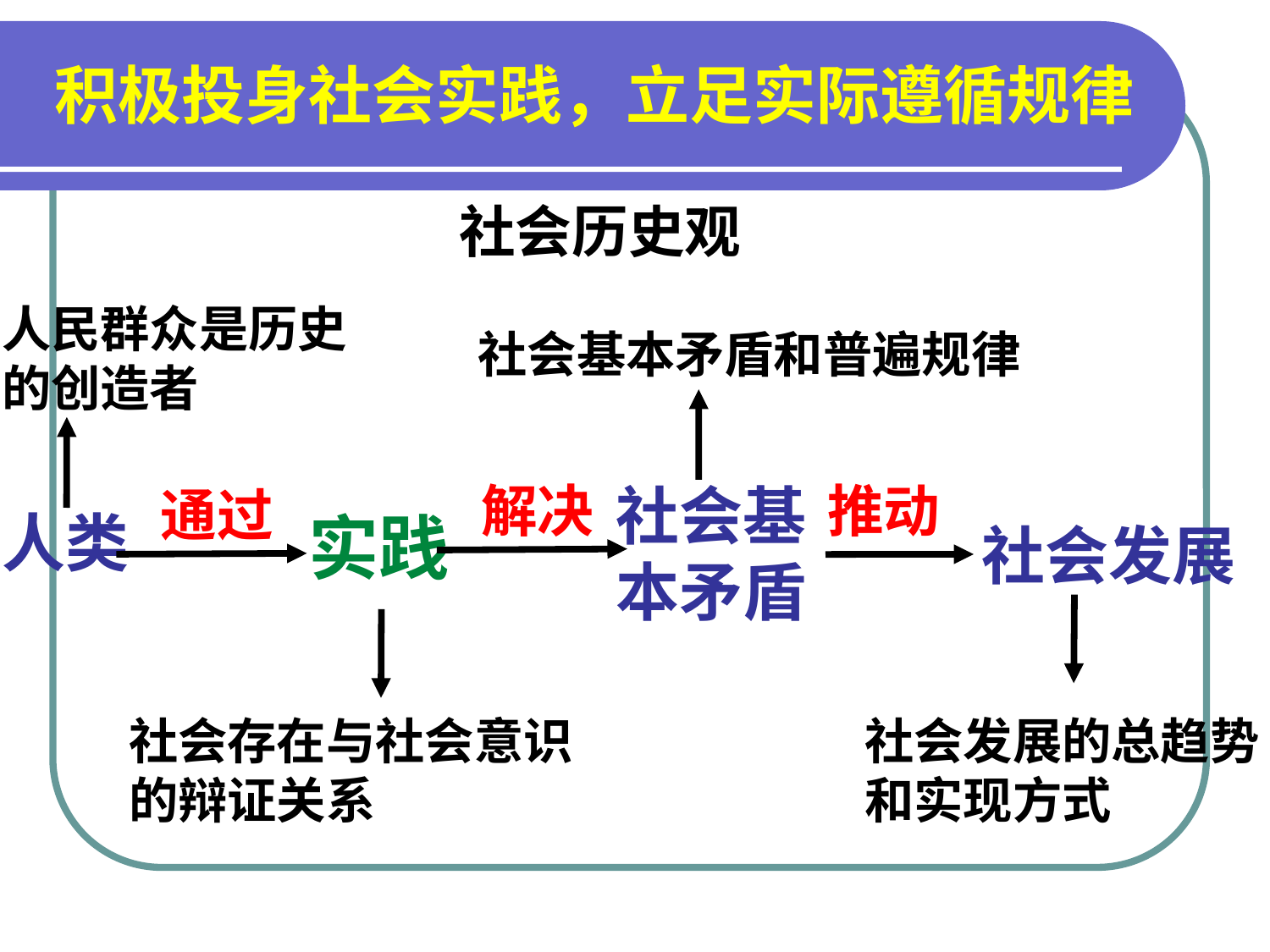

积极投身社会实践，立足实际遵循规律
社会历史观
人民群众是历史的创造者

社会基本矛盾和普遍规律

解决
社会基本矛盾
推动
通过
人类

实践
社会发展

社会发展的总趋势和实现方式

社会存在与社会意识的辩证关系